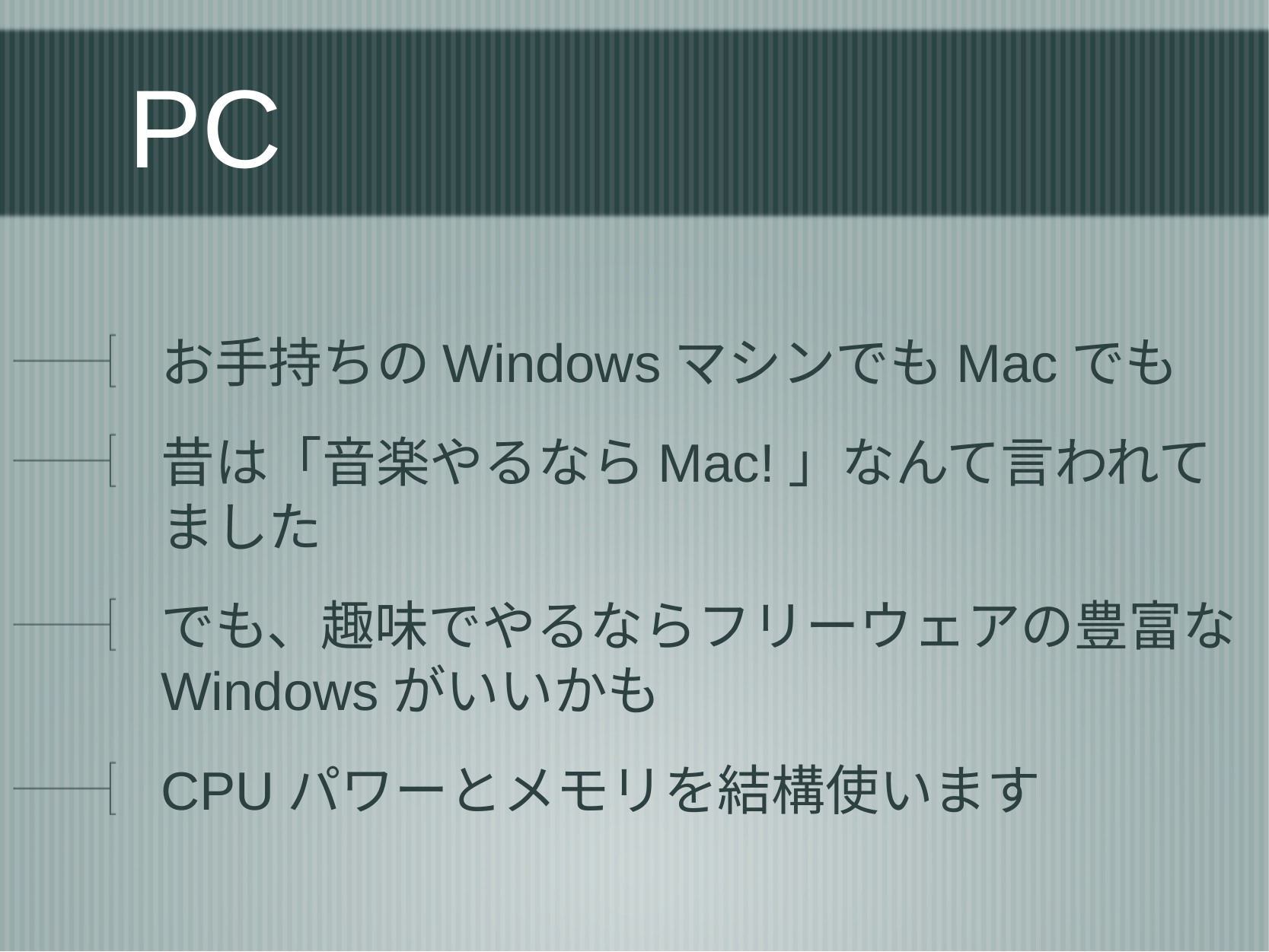

# PC
お手持ちのWindowsマシンでもMacでも
昔は「音楽やるならMac!」なんて言われてました
でも、趣味でやるならフリーウェアの豊富なWindowsがいいかも
CPUパワーとメモリを結構使います